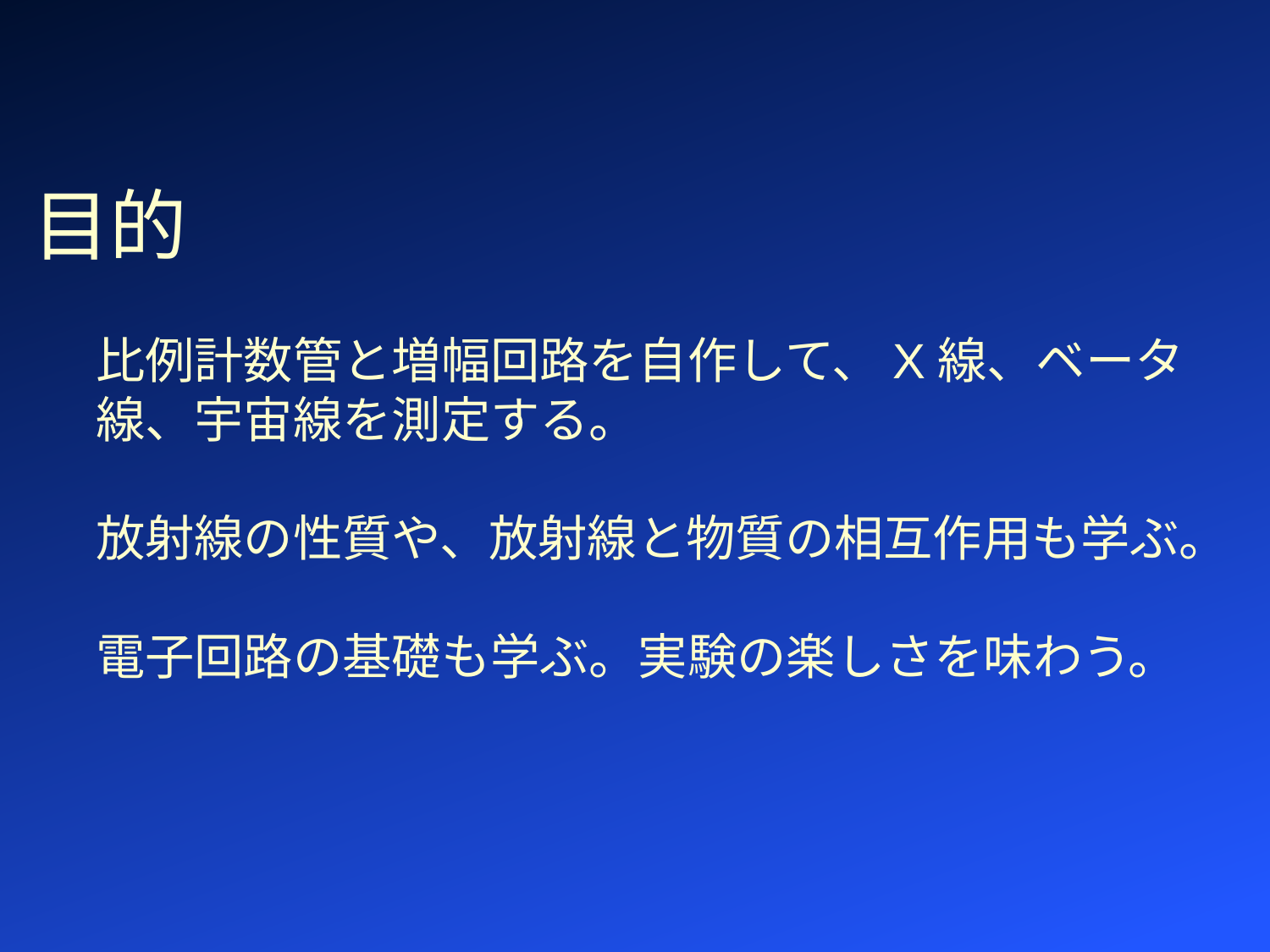

目的
比例計数管と増幅回路を自作して、X線、ベータ線、宇宙線を測定する。
放射線の性質や、放射線と物質の相互作用も学ぶ。
電子回路の基礎も学ぶ。実験の楽しさを味わう。